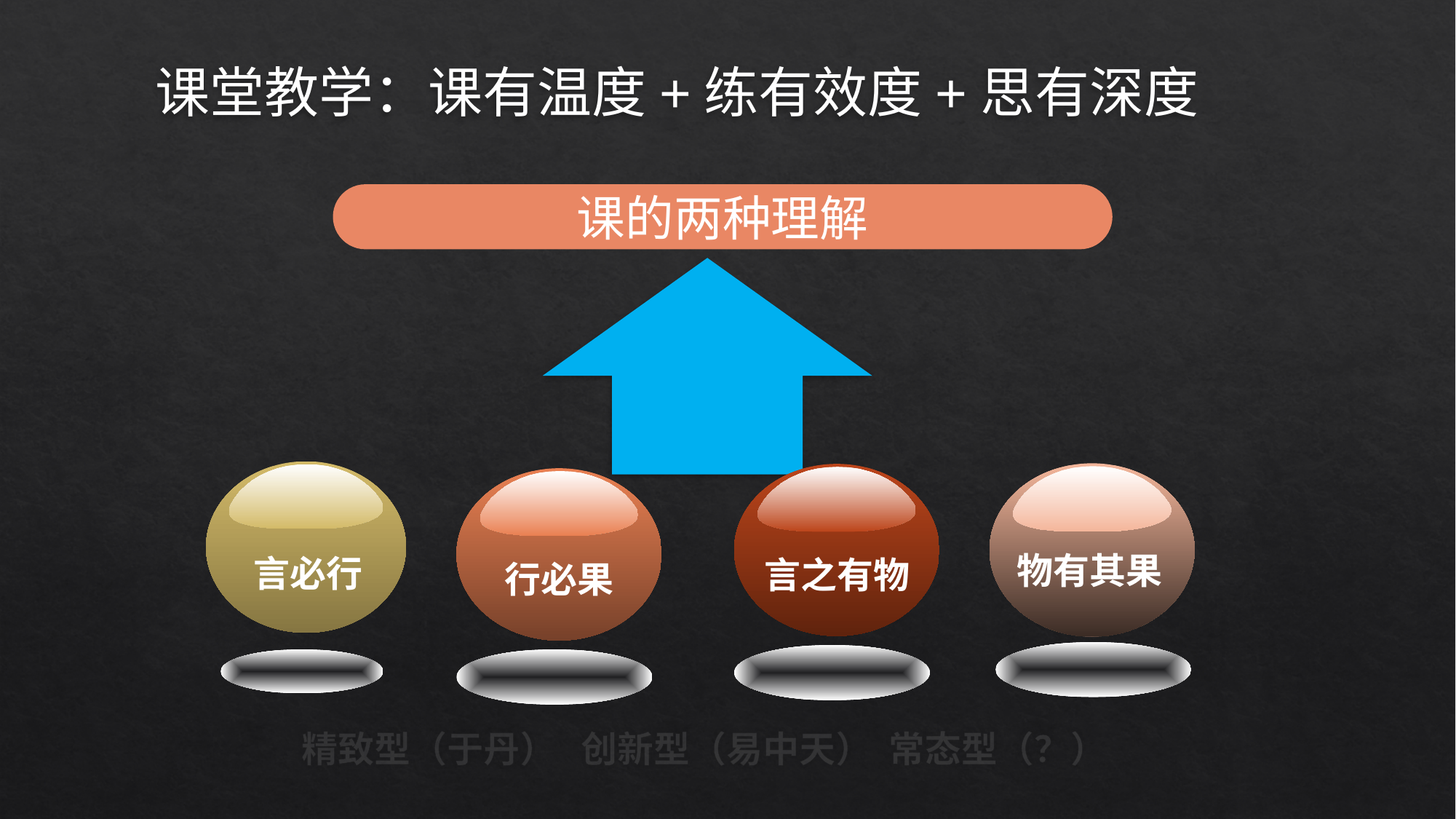

课堂教学：课有温度+练有效度+思有深度

课的两种理解

物有其果

言之有物

言必行
行必果

# 精致型（于丹）   创新型（易中天）  常态型（？）